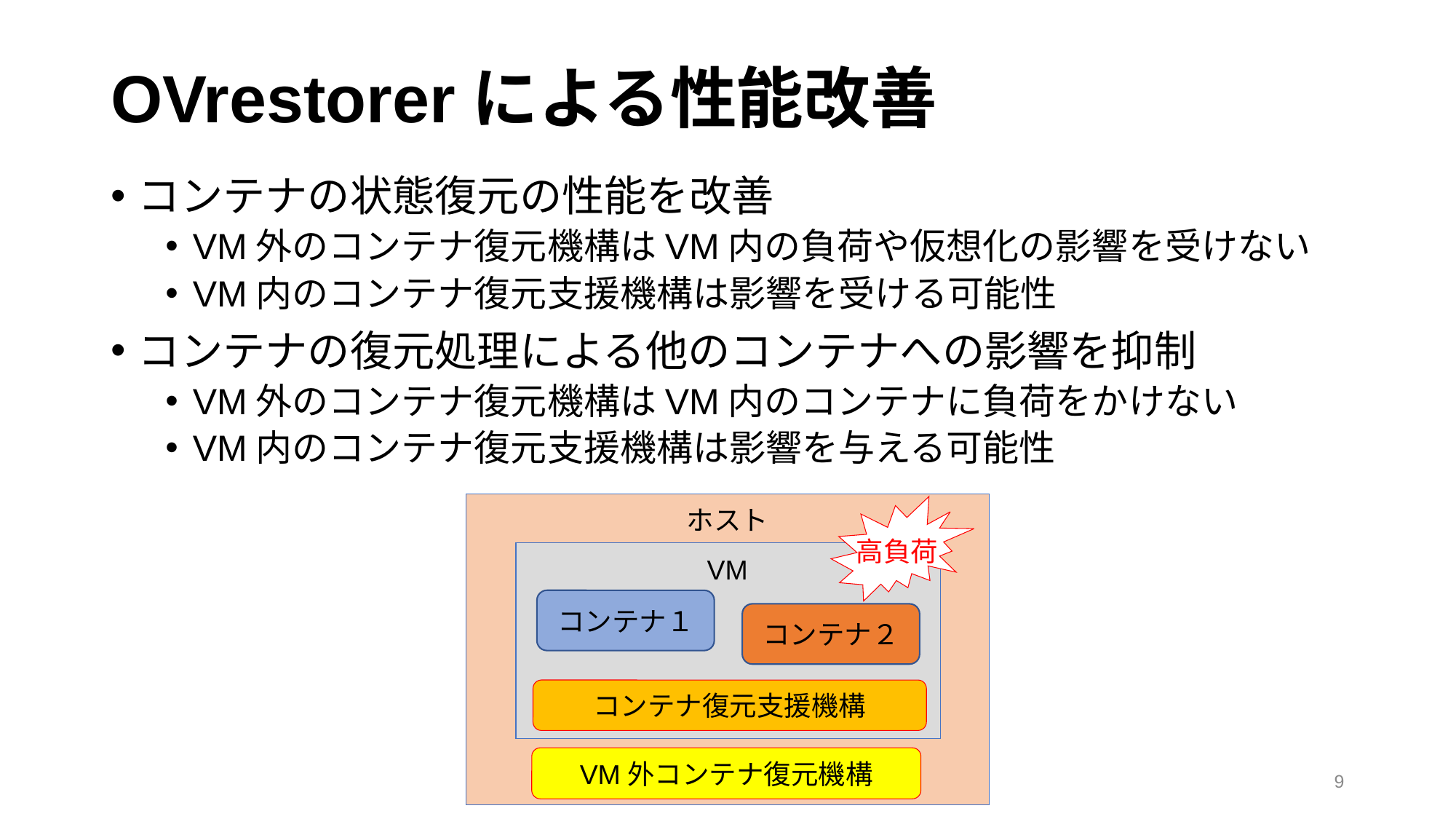

# OVrestorerによる性能改善
コンテナの状態復元の性能を改善
VM外のコンテナ復元機構はVM内の負荷や仮想化の影響を受けない
VM内のコンテナ復元支援機構は影響を受ける可能性
コンテナの復元処理による他のコンテナへの影響を抑制
VM外のコンテナ復元機構はVM内のコンテナに負荷をかけない
VM内のコンテナ復元支援機構は影響を与える可能性

高負荷
ホスト

VM
コンテナ１
コンテナ２
コンテナ復元支援機構
VM外コンテナ復元機構
9